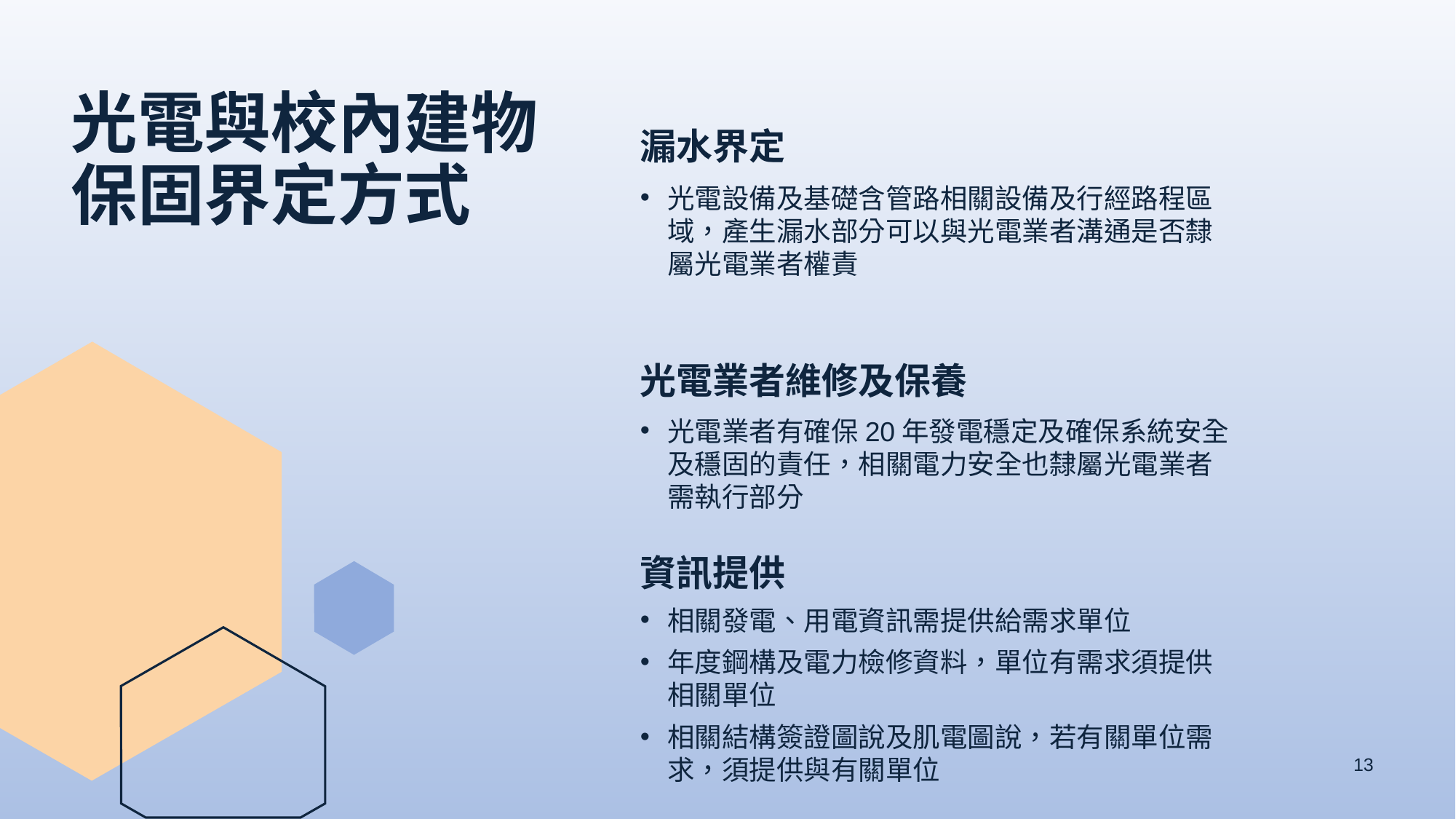

# 光電與校內建物保固界定方式
漏水界定
光電設備及基礎含管路相關設備及行經路程區域，產生漏水部分可以與光電業者溝通是否隸屬光電業者權責
光電業者維修及保養
光電業者有確保20年發電穩定及確保系統安全及穩固的責任，相關電力安全也隸屬光電業者需執行部分
資訊提供
相關發電、用電資訊需提供給需求單位
年度鋼構及電力檢修資料，單位有需求須提供相關單位
相關結構簽證圖說及肌電圖說，若有關單位需求，須提供與有關單位
13